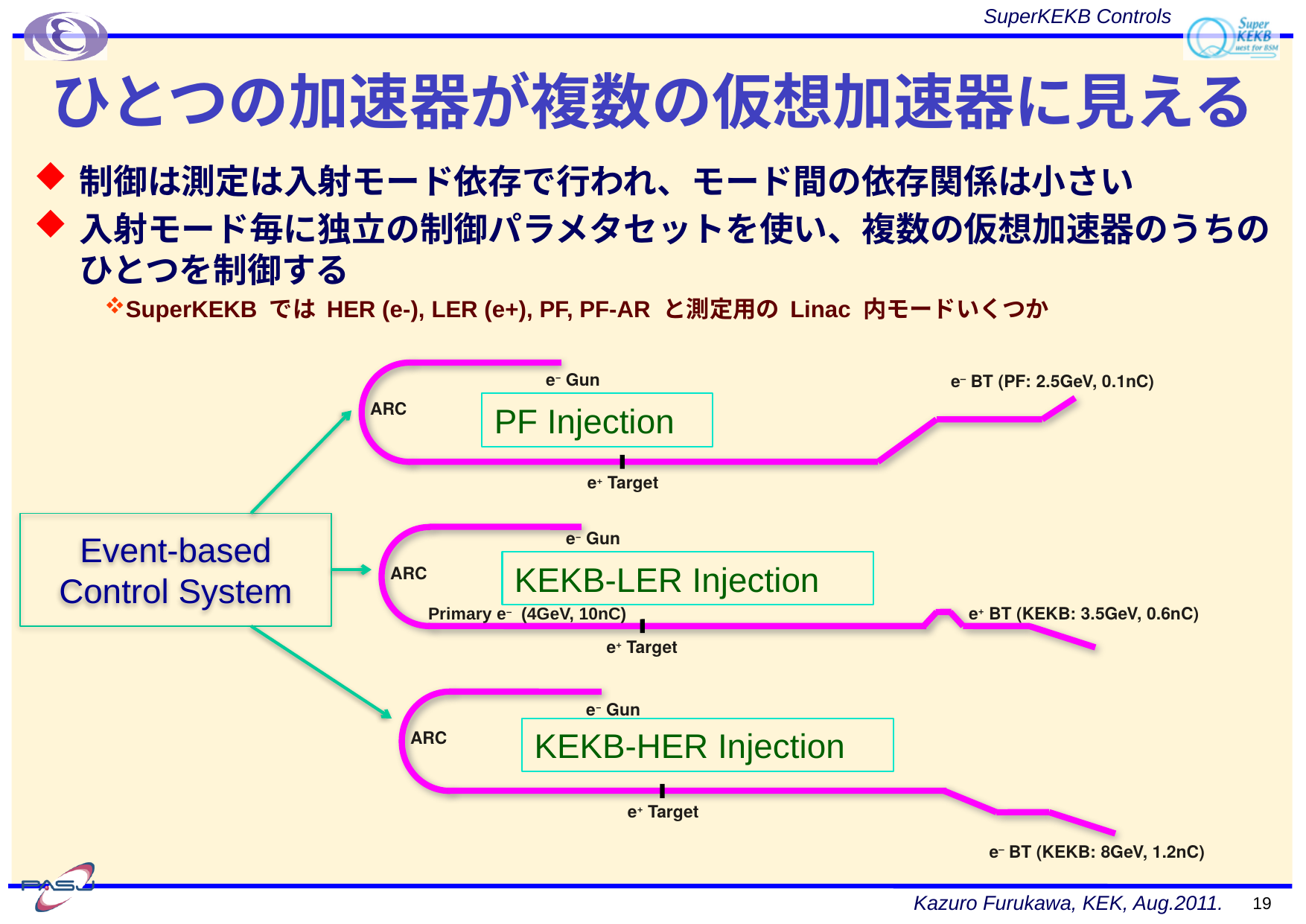

# ひとつの加速器が複数の仮想加速器に見える
制御は測定は入射モード依存で行われ、モード間の依存関係は小さい
入射モード毎に独立の制御パラメタセットを使い、複数の仮想加速器のうちのひとつを制御する
SuperKEKB では HER (e-), LER (e+), PF, PF-AR と測定用の Linac 内モードいくつか

e− Gun
e– BT (PF: 2.5GeV, 0.1nC)
PF Injection
ARC

e+ Target
Event-based Control System

e− Gun

KEKB-LER Injection
ARC
e+ BT (KEKB: 3.5GeV, 0.6nC)
Primary e–  (4GeV, 10nC)

e+ Target

e− Gun
KEKB-HER Injection
ARC

e+ Target

e– BT (KEKB: 8GeV, 1.2nC)
19